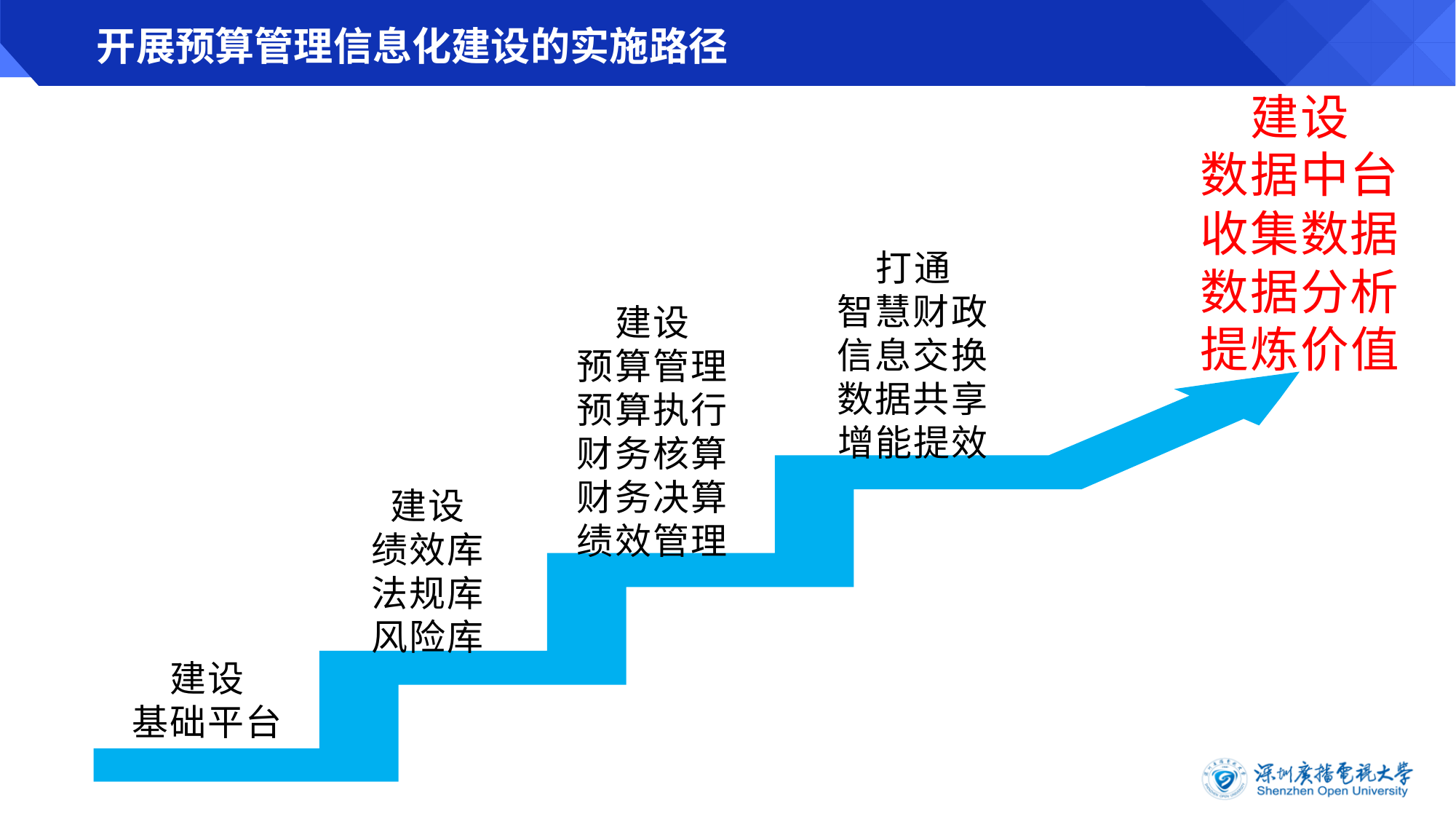

# 开展预算管理信息化建设的实施路径
建设
数据中台
收集数据
数据分析
提炼价值
打通
智慧财政信息交换数据共享增能提效
建设
预算管理
预算执行
财务核算
财务决算
绩效管理

建设
绩效库
法规库
风险库
建设
基础平台